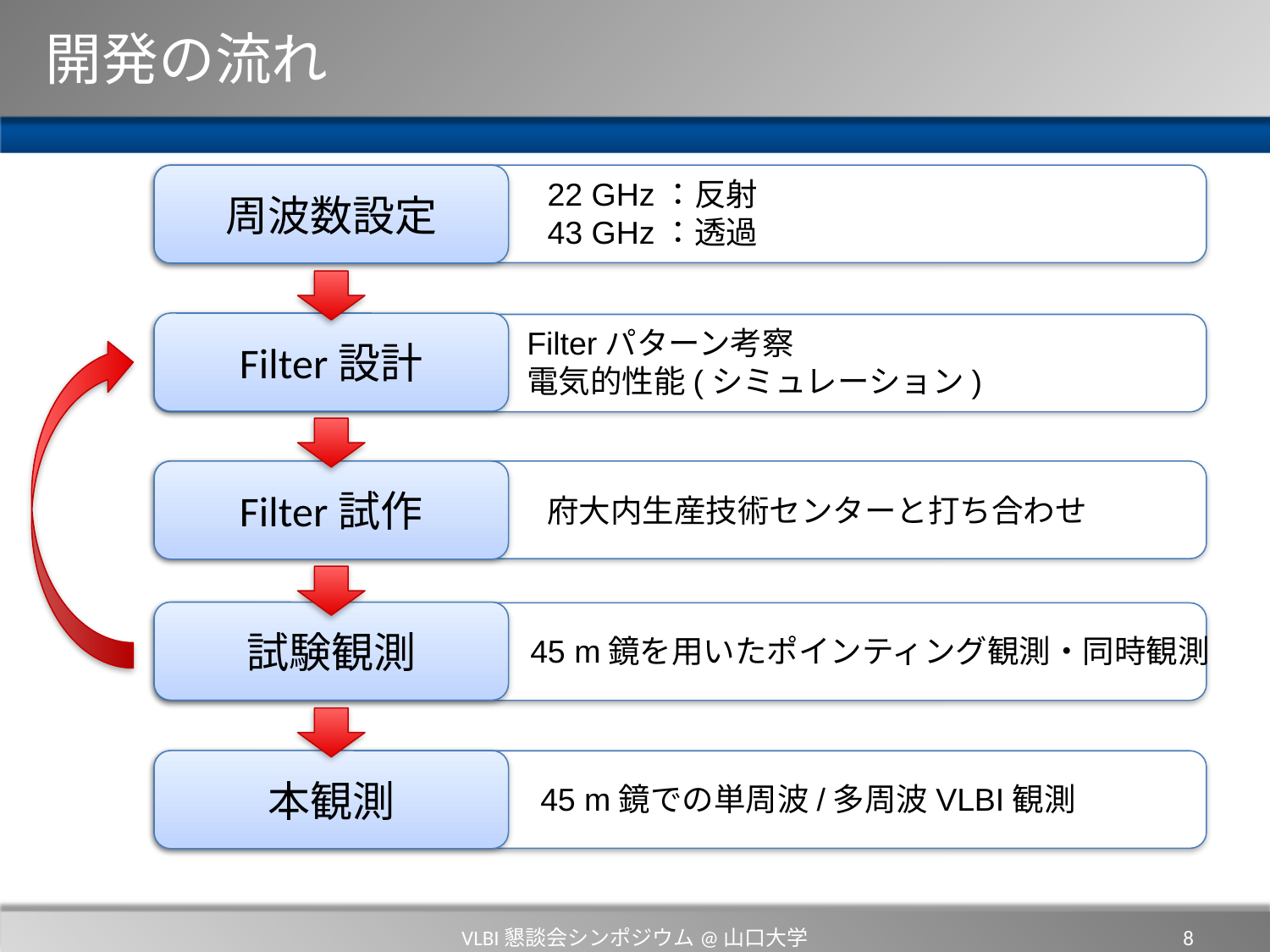

# 開発の流れ

周波数設定
22 GHz：反射
43 GHz：透過

Filter設計

Filterパターン考察
電気的性能(シミュレーション)

Filter試作
府大内生産技術センターと打ち合わせ

試験観測

45 m鏡を用いたポインティング観測・同時観測

本観測

45 m鏡での単周波/多周波VLBI観測
VLBI懇談会シンポジウム@山口大学
8